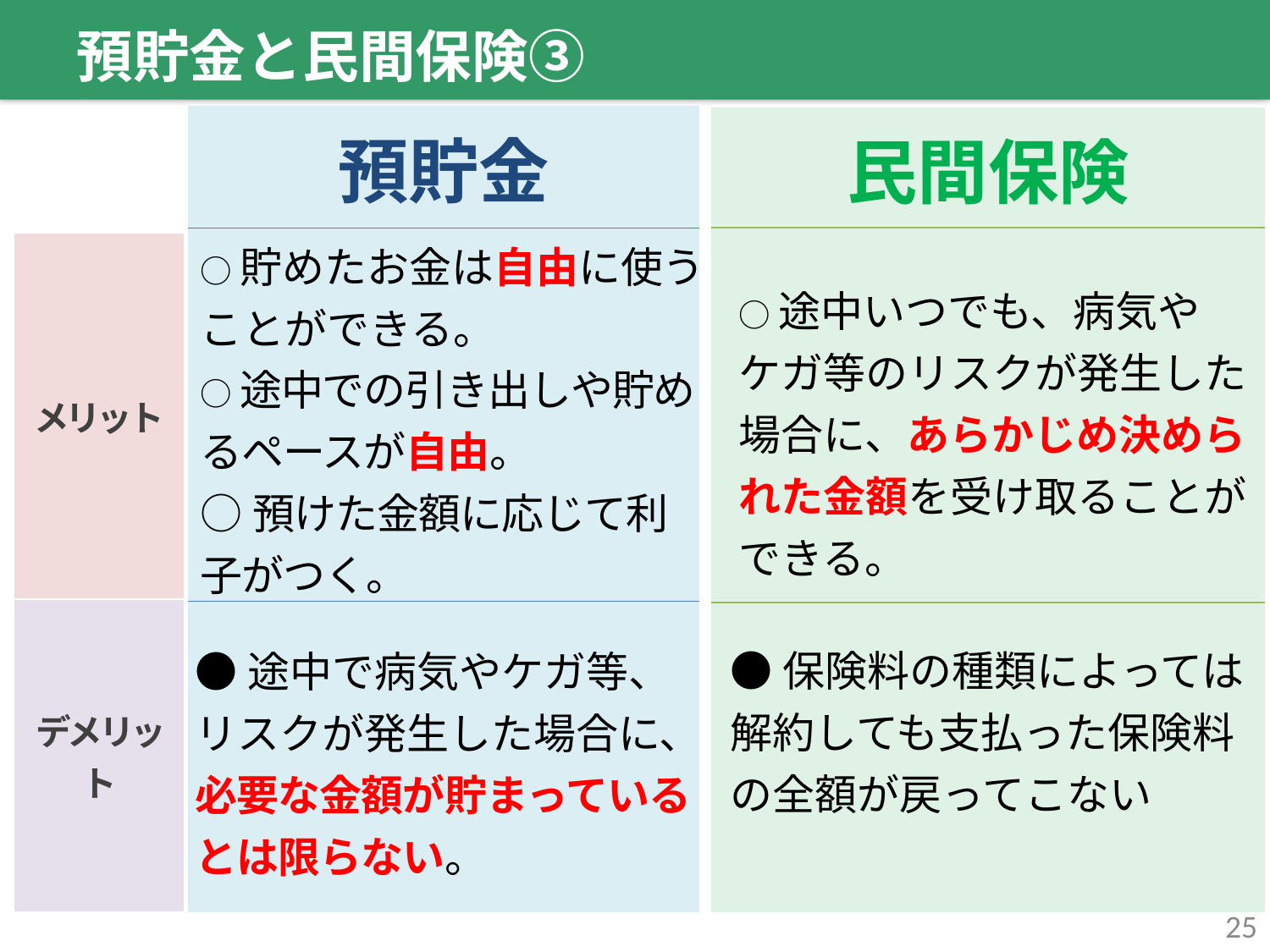

預貯金と民間保険③
| 預貯金 |
| --- |
|  |
|  |
| 民間保険 |
| --- |
|  |
|  |
○貯めたお金は自由に使うことができる。
○途中での引き出しや貯めるペースが自由。
○預けた金額に応じて利子がつく。
| メリット |
| --- |
| デメリット |
○途中いつでも、病気や　ケガ等のリスクが発生した場合に、あらかじめ決められた金額を受け取ることができる。
●保険料の種類によっては解約しても支払った保険料の全額が戻ってこない
●途中で病気やケガ等、リスクが発生した場合に、必要な金額が貯まっているとは限らない。
25